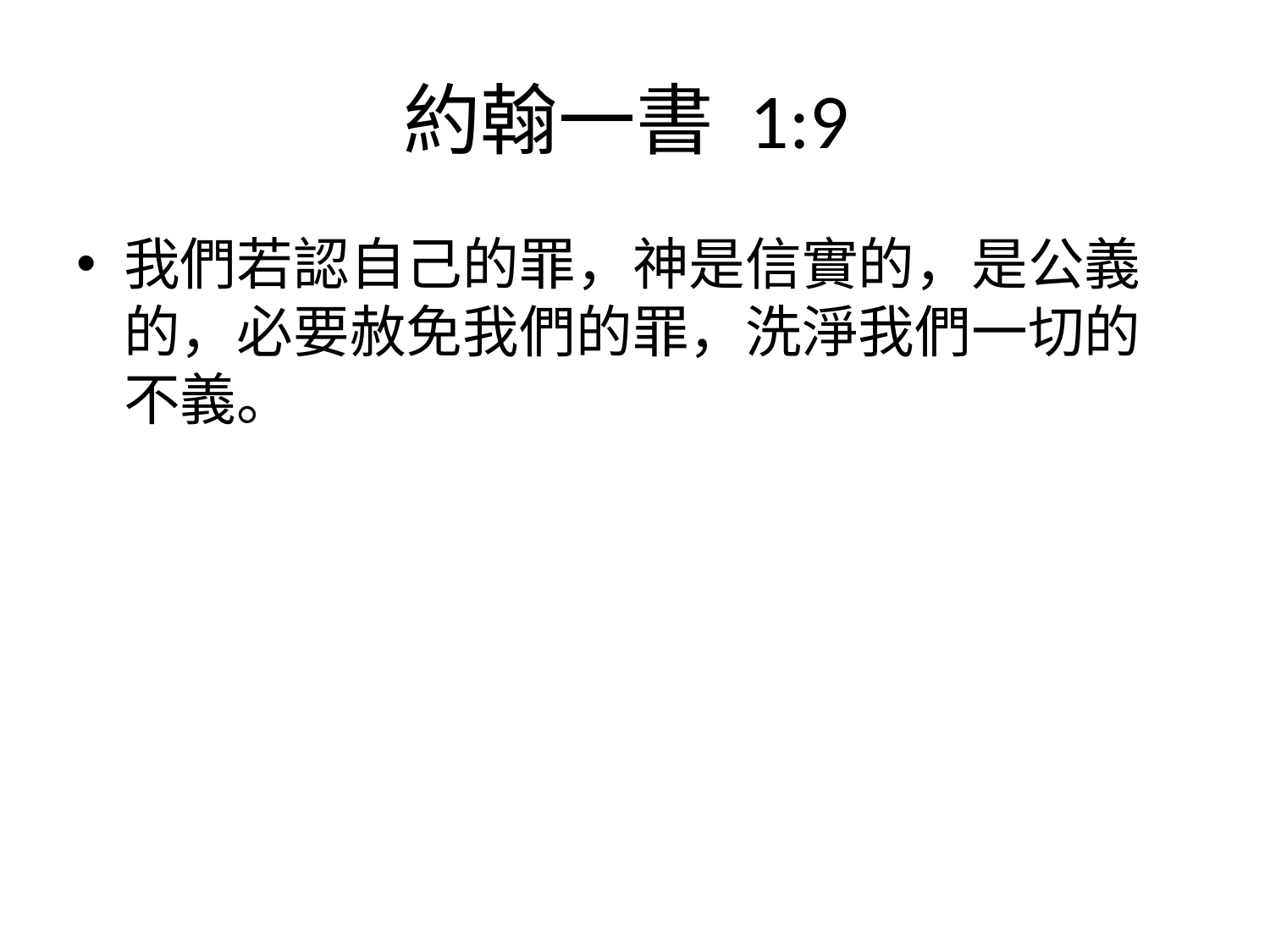

# 約翰一書‬ ‭1:9‬ ‭
我們若認自己的罪，神是信實的，是公義的，必要赦免我們的罪，洗淨我們一切的不義。